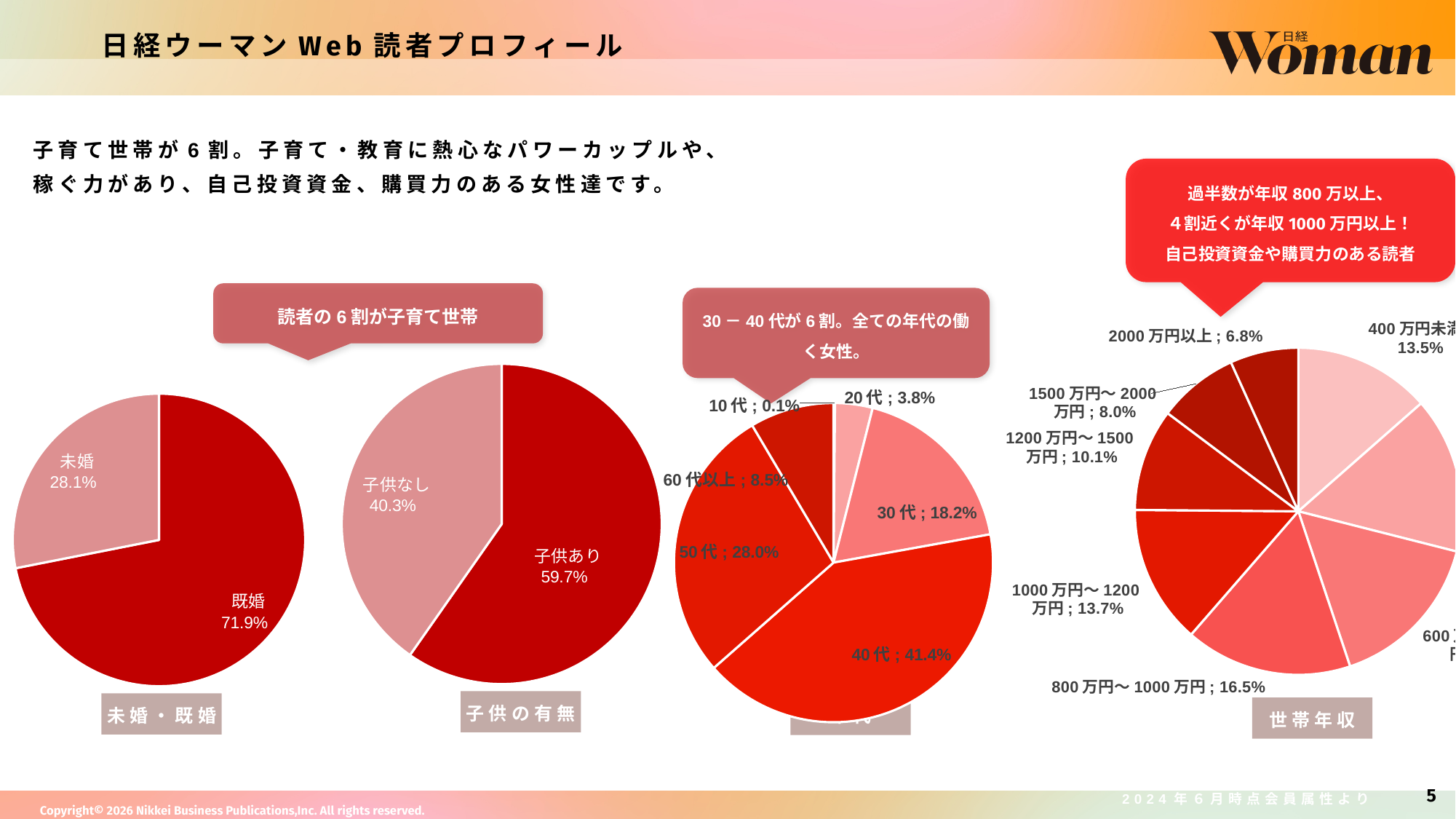

日経ウーマンWeb読者プロフィール

子育て世帯が6割。子育て・教育に熱心なパワーカップルや、
稼ぐ力があり、自己投資資金、購買力のある女性達です。

過半数が年収800万以上、
４割近くが年収1000万円以上！
自己投資資金や購買力のある読者
読者の6割が子育て世帯
30－40代が6割。全ての年代の働く女性。

### Chart

| Category |  |
|---|---|
| 400万円未満 | 0.13528503229429936 |
| 400万円～600万円 | 0.1543339885799869 |
| 600万円～800万円 | 0.15908452681830945 |
| 800万円～1000万円 | 0.16526256669474867 |
| 1000万円～1200万円 | 0.13736778058597773 |
| 1200万円～1500万円 | 0.10106009547879809 |
| 1500万円～2000万円 | 0.07995179256763081 |
| 2000万円以上 | 0.067654216980249 |

### Chart

| Category |  |
|---|---|
|  子供あり | 0.5972018658579976 |
|  子供なし | 0.4027981341420024 |

### Chart

| Category |  |
|---|---|
|  既婚 | 0.7189603909069322 |
|  未婚 | 0.2810396090930678 |

### Chart

| Category |
|---|

### Chart

| Category |  |
|---|---|
| 10代 | 0.0014903460544684016 |
| 20代 | 0.03807459501164246 |
| 30代 | 0.18199428839445048 |
| 40代 | 0.4136029462781591 |
| 50代 | 0.27964664644384557 |
| 60代以上 | 0.085191177817434 |
子供の有無
未婚・既婚
年代
世帯年収
5
2024年６月時点会員属性より